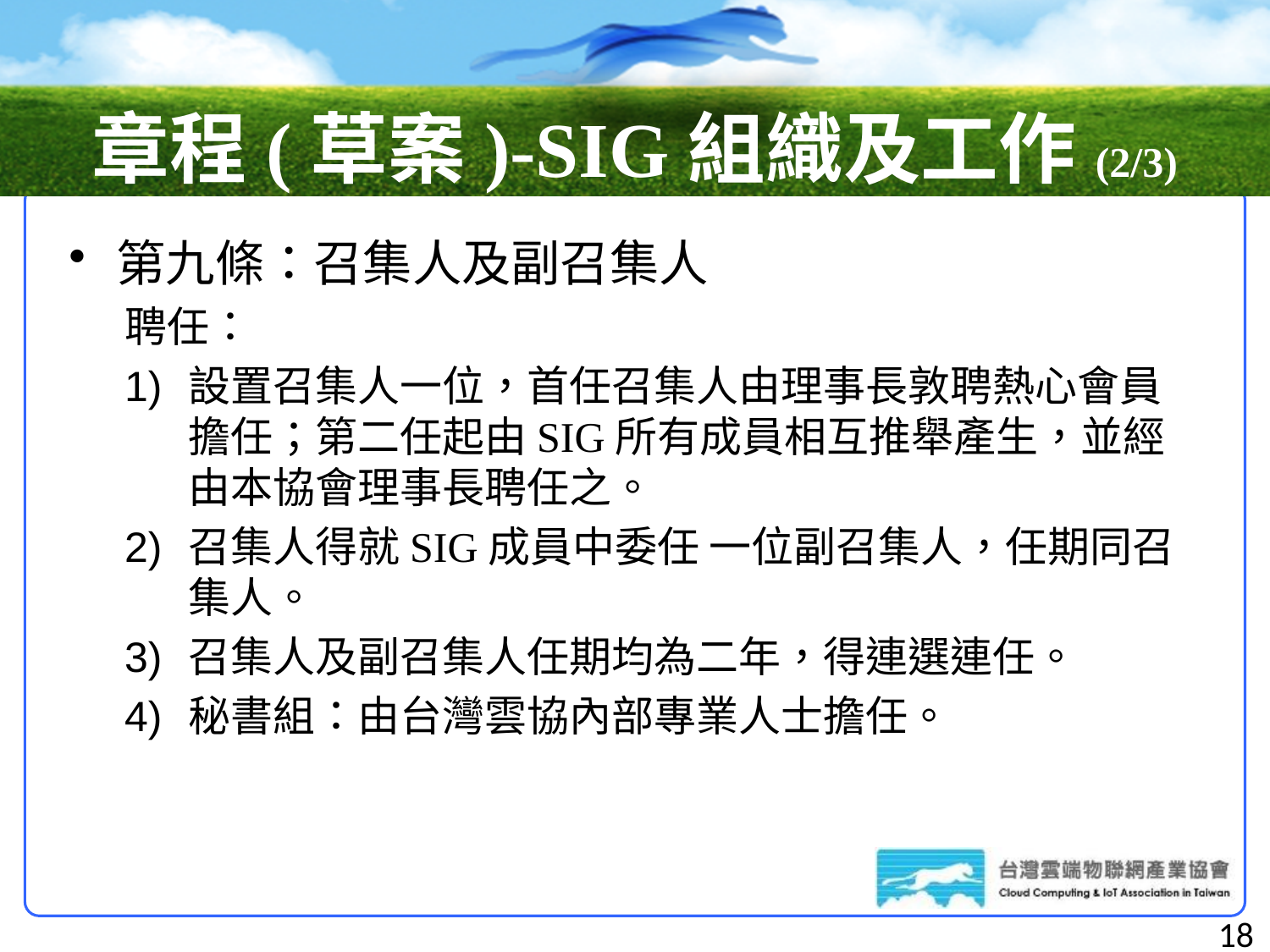

# 章程(草案)-SIG組織及工作(2/3)
第九條：召集人及副召集人
聘任：
設置召集人一位，首任召集人由理事長敦聘熱心會員擔任；第二任起由SIG所有成員相互推舉產生，並經由本協會理事長聘任之。
召集人得就SIG成員中委任 一位副召集人，任期同召集人。
召集人及副召集人任期均為二年，得連選連任。
秘書組：由台灣雲協內部專業人士擔任。